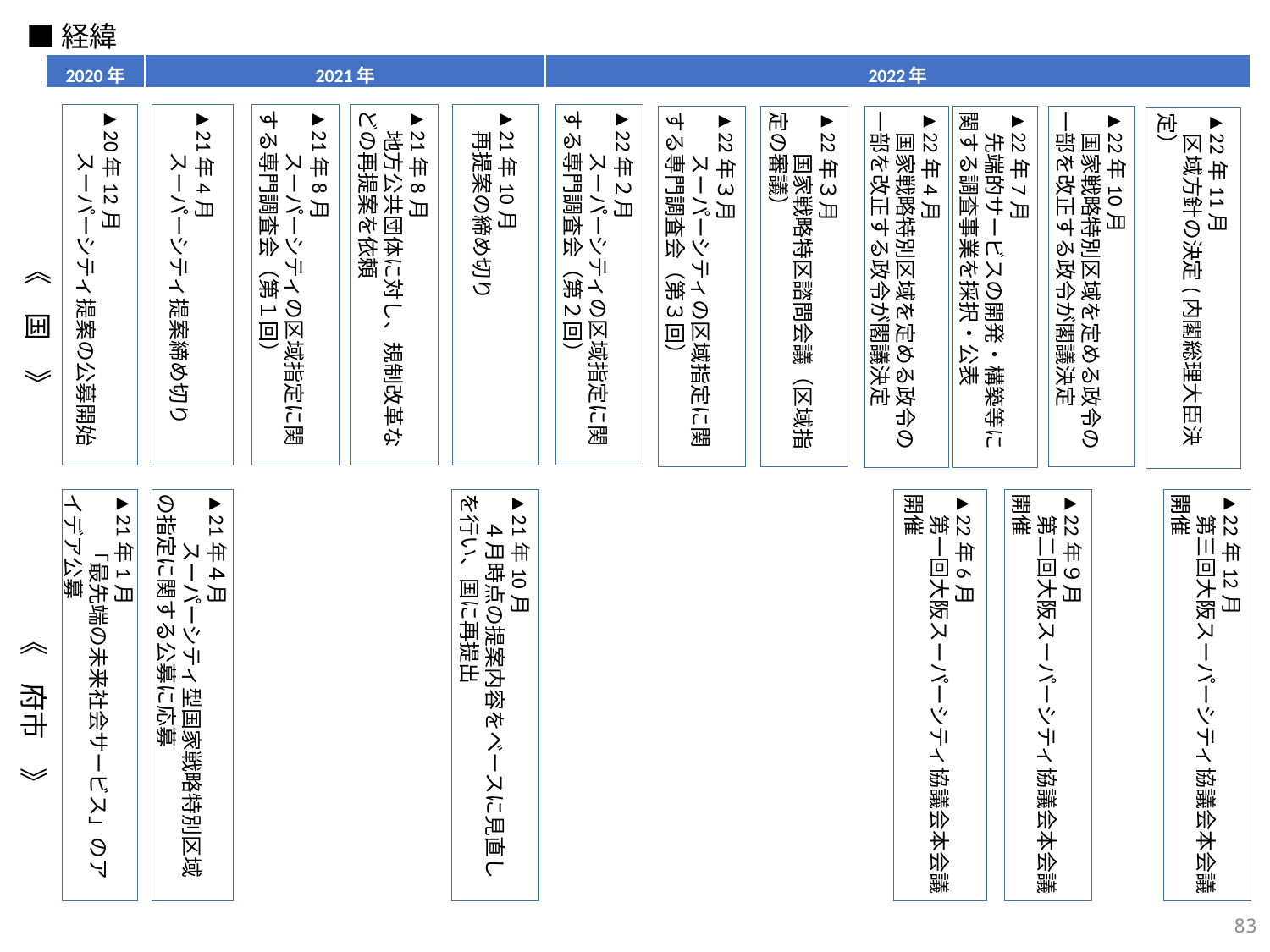

■経緯
| 2020年 | 2021年 | 2022年 |
| --- | --- | --- |
▲20年12月
　　スーパーシティ提案の公募開始
▲21年4月
　　スーパーシティ提案締め切り
▲21年8月
　　スーパーシティの区域指定に関する専門調査会（第１回）
▲21年8月
　地方公共団体に対し、規制改革などの再提案を依頼
▲21年10月
　再提案の締め切り
▲22年２月
　　スーパーシティの区域指定に関する専門調査会（第２回）
▲22年３月
　　スーパーシティの区域指定に関する専門調査会（第３回）
▲22年３月
　　国家戦略特区諮問会議（区域指定の審議）
▲22年4月
　国家戦略特別区域を定める政令の一部を改正する政令が閣議決定
▲22年7月
　先端的サービスの開発・構築等に関する調査事業を採択・公表
▲22年10月
　国家戦略特別区域を定める政令の一部を改正する政令が閣議決定
▲22年11月
　区域方針の決定(内閣総理大臣決定）
《　国　》
▲21年1月
 　　「最先端の未来社会サービス」のアイデア公募
▲21年４月
 　　スーパーシティ型国家戦略特別区域の指定に関する公募に応募
▲21年10月
 　４月時点の提案内容をベースに見直しを行い、国に再提出
▲22年6月
　第一回大阪スーパーシティ協議会本会議開催
▲22年９月
　第二回大阪スーパーシティ協議会本会議開催
▲22年12月
　第三回大阪スーパーシティ協議会本会議開催
《　府市　》
83